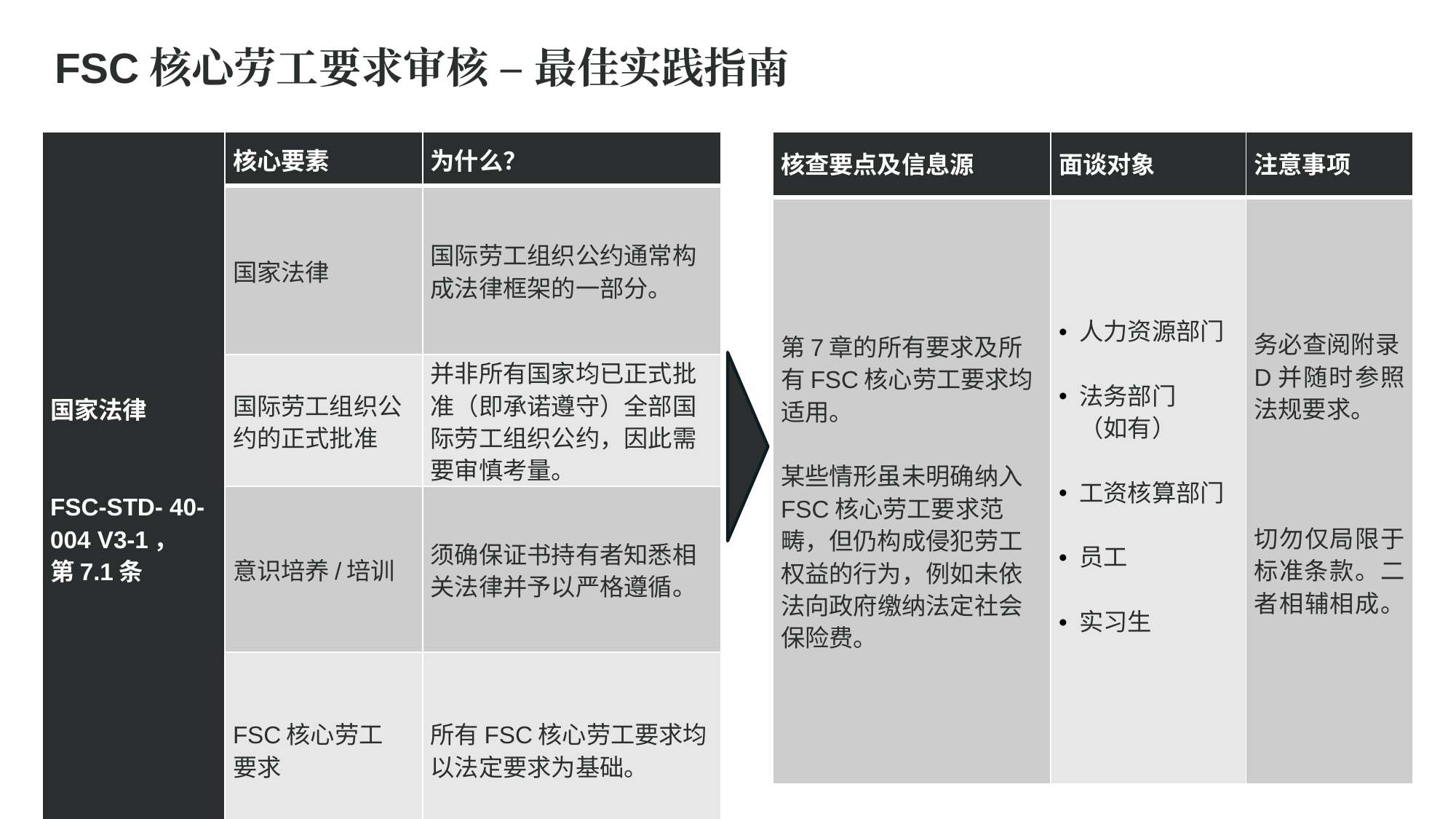

FSC核心劳工要求审核 – 最佳实践指南
| 核查要点及信息源 | 面谈对象 | 注意事项 |
| --- | --- | --- |
| 第7章的所有要求及所有FSC核心劳工要求均适用。 某些情形虽未明确纳入FSC核心劳工要求范畴，但仍构成侵犯劳工权益的行为，例如未依法向政府缴纳法定社会保险费。 | 人力资源部门 法务部门 （如有） 工资核算部门 员工 实习生 | 务必查阅附录D并随时参照法规要求。 切勿仅局限于标准条款。二者相辅相成。 |
| 国家法律 FSC-STD- 40-004 V3-1， 第7.1条 | 核心要素 | 为什么？ |
| --- | --- | --- |
| 童工   国际劳工组织第138号和第182号公约 | 国家法律 | 国际劳工组织公约通常构成法律框架的一部分。 |
|  | 国际劳工组织公约的正式批准 | 并非所有国家均已正式批准（即承诺遵守）全部国际劳工组织公约，因此需要审慎考量。 |
|  | 意识培养/培训 | 须确保证书持有者知悉相关法律并予以严格遵循。 |
|  | FSC核心劳工 要求 | 所有FSC核心劳工要求均以法定要求为基础。 |